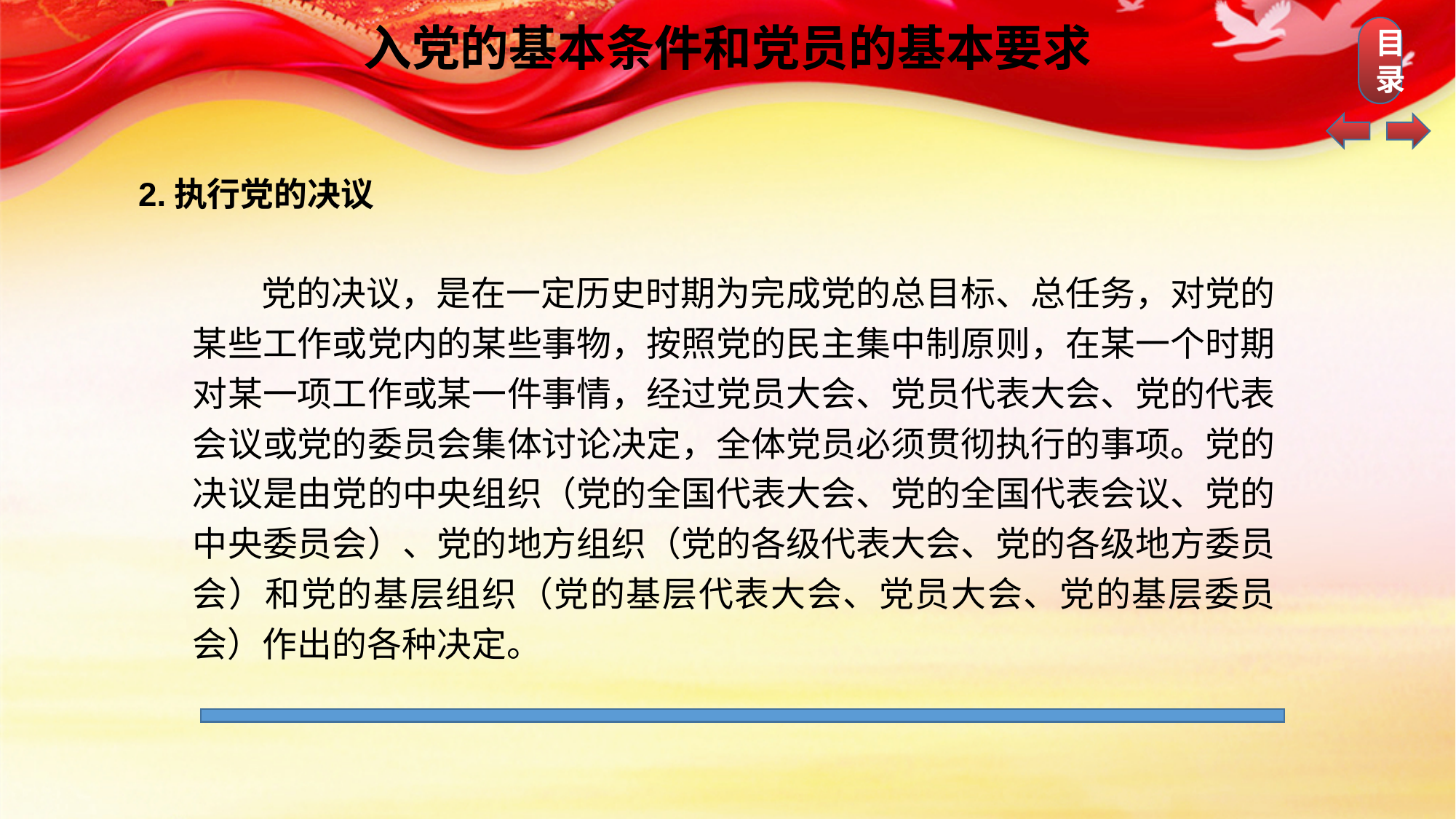

入党的基本条件和党员的基本要求
2.执行党的决议
         党的决议，是在一定历史时期为完成党的总目标、总任务，对党的某些工作或党内的某些事物，按照党的民主集中制原则，在某一个时期对某一项工作或某一件事情，经过党员大会、党员代表大会、党的代表会议或党的委员会集体讨论决定，全体党员必须贯彻执行的事项。党的决议是由党的中央组织（党的全国代表大会、党的全国代表会议、党的中央委员会）、党的地方组织（党的各级代表大会、党的各级地方委员会）和党的基层组织（党的基层代表大会、党员大会、党的基层委员会）作出的各种决定。